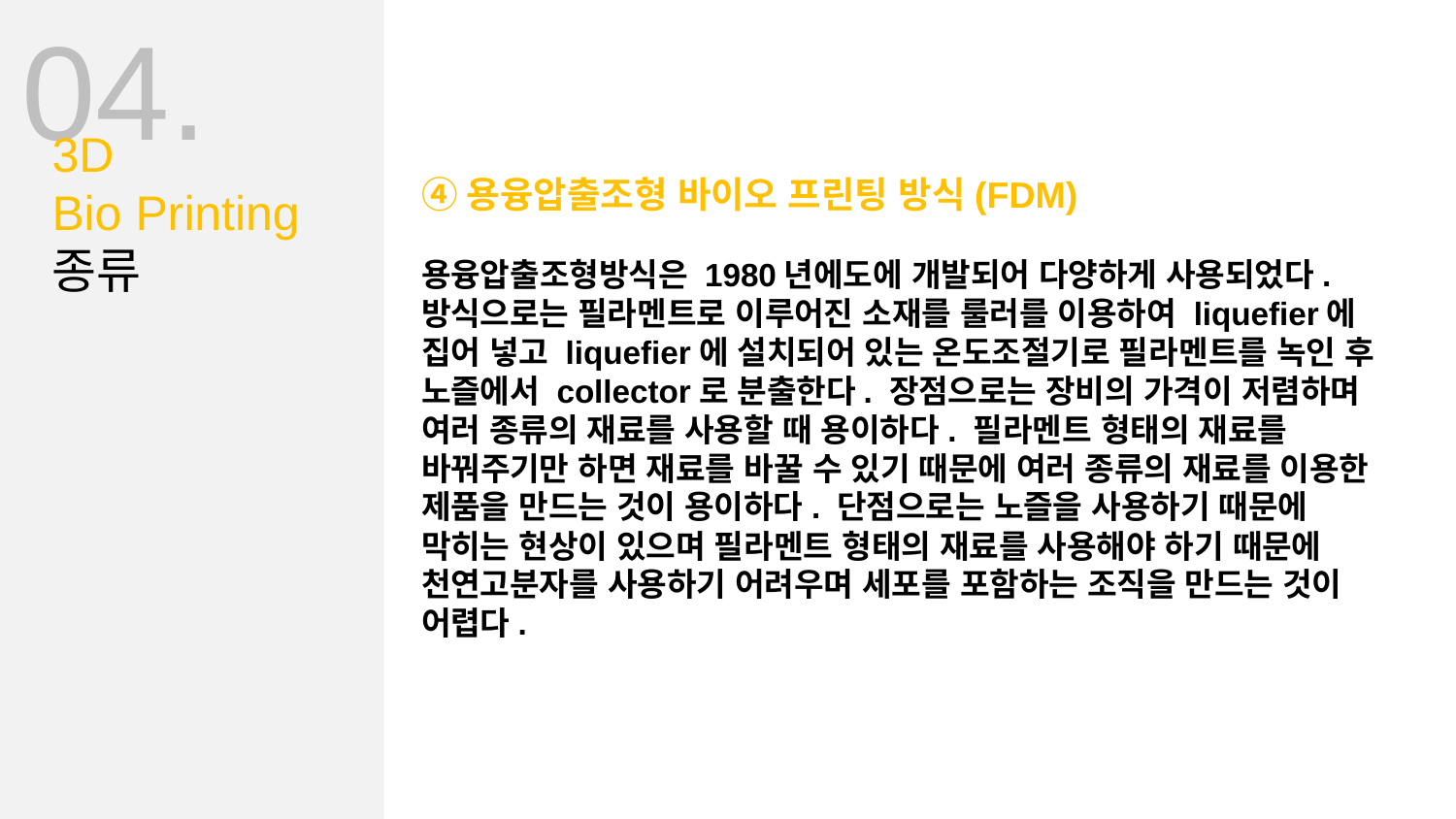

04.
3D
Bio Printing
종류
④용융압출조형 바이오 프린팅 방식(FDM)

용융압출조형방식은 1980년에도에 개발되어 다양하게 사용되었다. 방식으로는 필라멘트로 이루어진 소재를 룰러를 이용하여 liquefier에 집어 넣고 liquefier에 설치되어 있는 온도조절기로 필라멘트를 녹인 후 노즐에서 collector로 분출한다. 장점으로는 장비의 가격이 저렴하며 여러 종류의 재료를 사용할 때 용이하다. 필라멘트 형태의 재료를 바꿔주기만 하면 재료를 바꿀 수 있기 때문에 여러 종류의 재료를 이용한 제품을 만드는 것이 용이하다. 단점으로는 노즐을 사용하기 때문에 막히는 현상이 있으며 필라멘트 형태의 재료를 사용해야 하기 때문에 천연고분자를 사용하기 어려우며 세포를 포함하는 조직을 만드는 것이 어렵다.